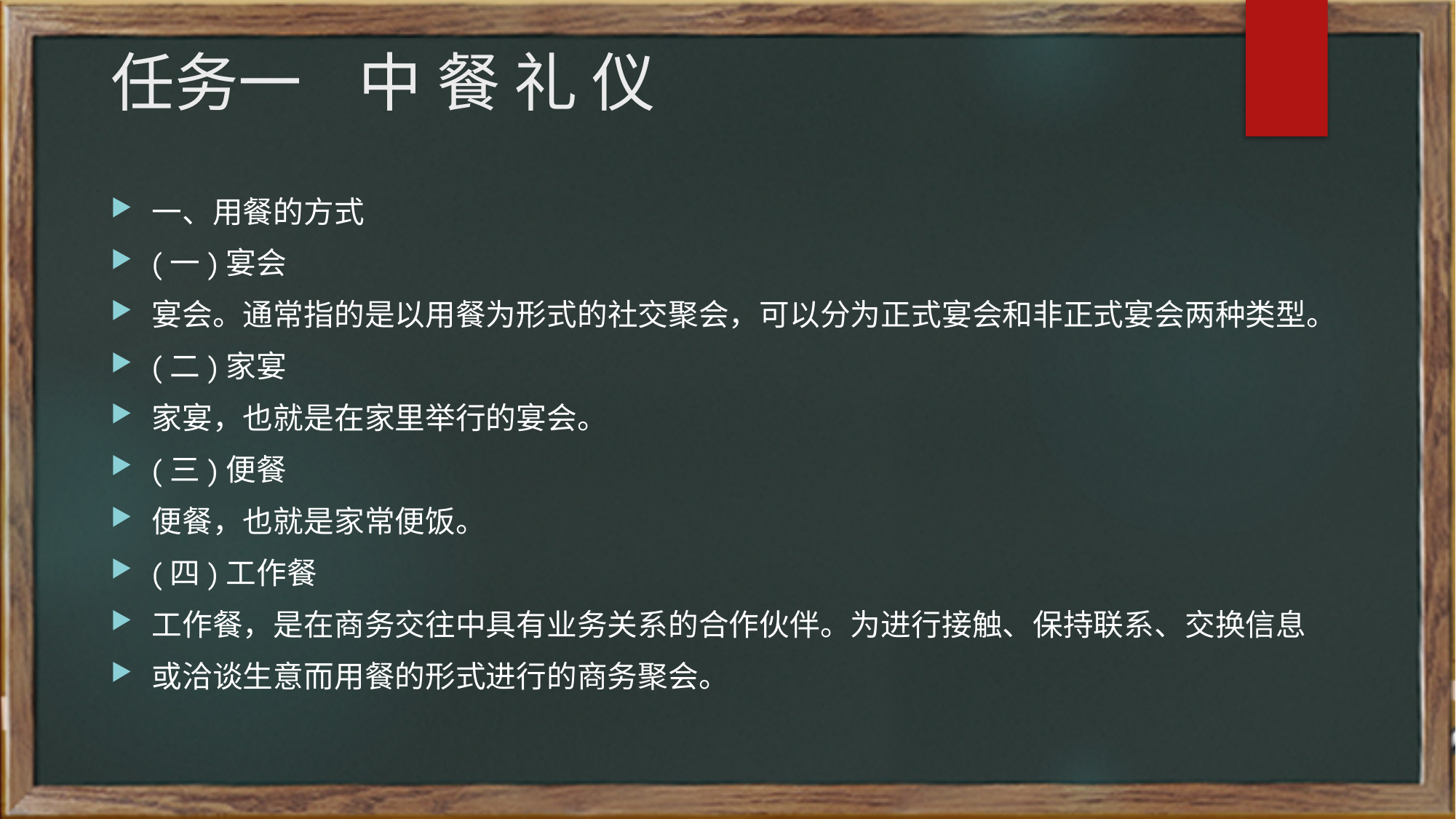

# 任务一    中 餐 礼 仪
一、用餐的方式
(一)宴会
宴会。通常指的是以用餐为形式的社交聚会，可以分为正式宴会和非正式宴会两种类型。
(二)家宴
家宴，也就是在家里举行的宴会。
(三)便餐
便餐，也就是家常便饭。
(四)工作餐
工作餐，是在商务交往中具有业务关系的合作伙伴。为进行接触、保持联系、交换信息
或洽谈生意而用餐的形式进行的商务聚会。